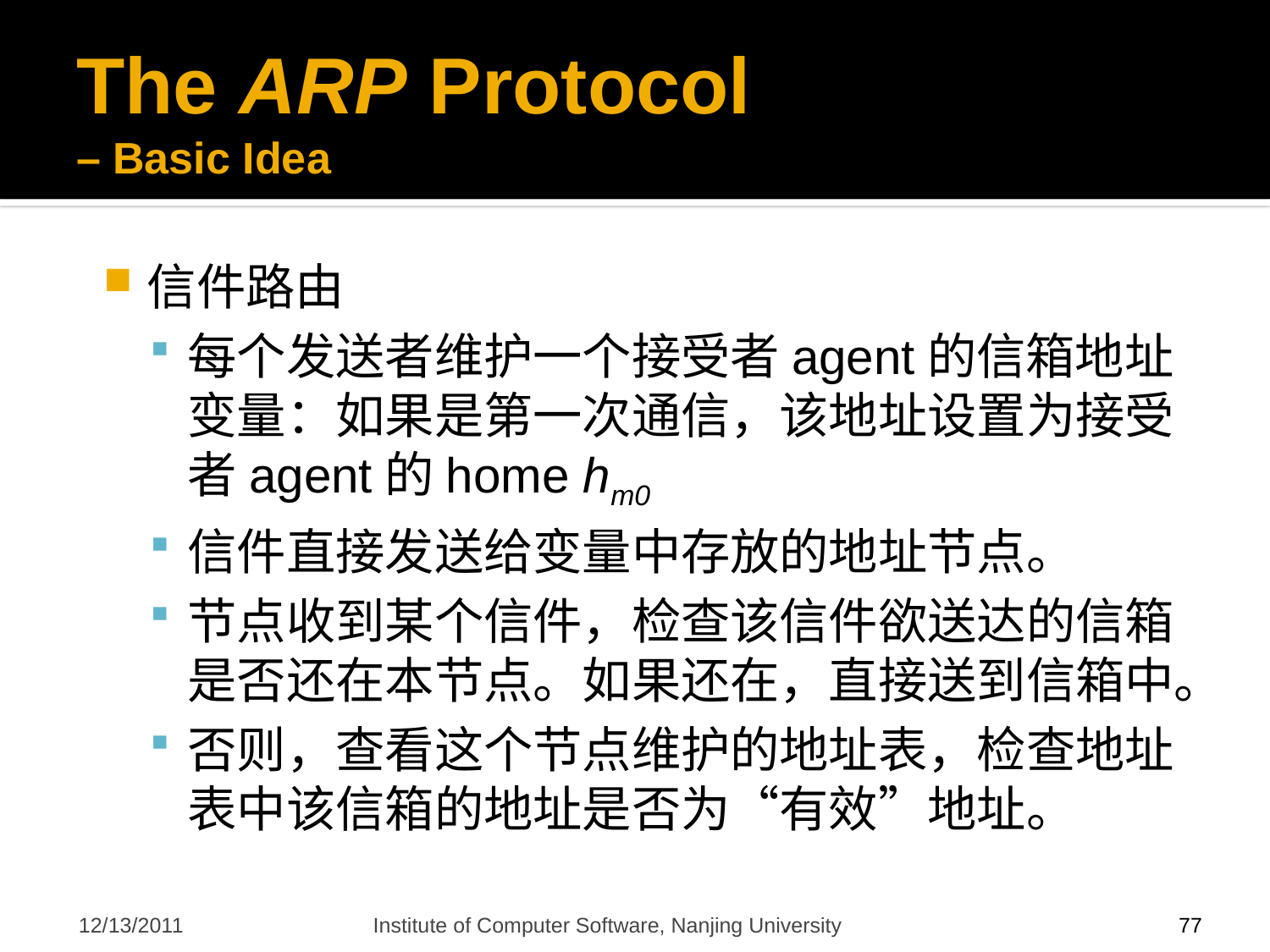

# The ARP Protocol – Basic Idea
信件路由
每个发送者维护一个接受者agent的信箱地址变量：如果是第一次通信，该地址设置为接受者agent的home hm0
信件直接发送给变量中存放的地址节点。
节点收到某个信件，检查该信件欲送达的信箱是否还在本节点。如果还在，直接送到信箱中。
否则，查看这个节点维护的地址表，检查地址表中该信箱的地址是否为“有效”地址。
77
12/13/2011
Institute of Computer Software, Nanjing University
77